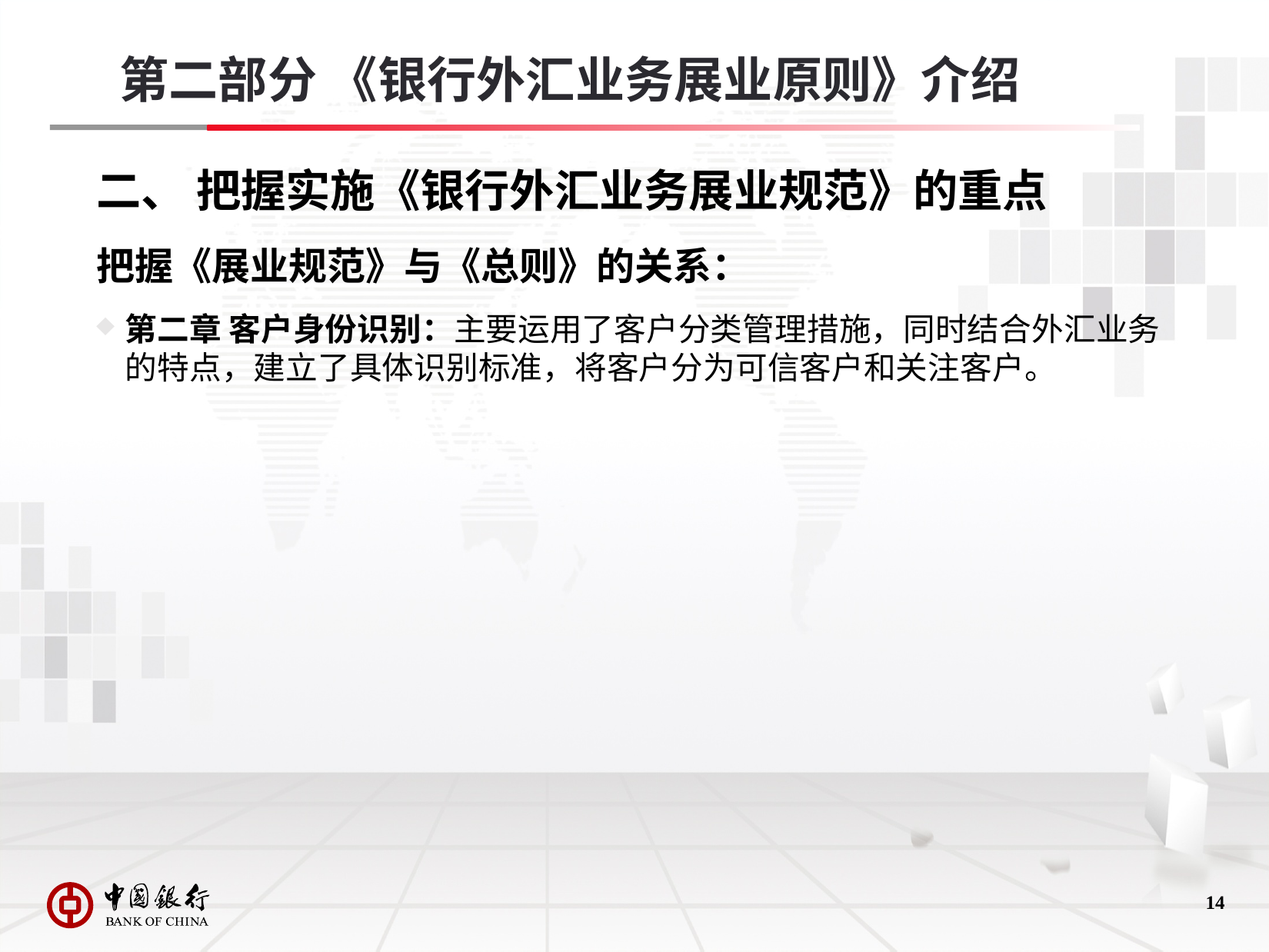

第二部分 《银行外汇业务展业原则》介绍
# 二、 把握实施《银行外汇业务展业规范》的重点
把握《展业规范》与《总则》的关系：
第二章 客户身份识别：主要运用了客户分类管理措施，同时结合外汇业务的特点，建立了具体识别标准，将客户分为可信客户和关注客户。

14